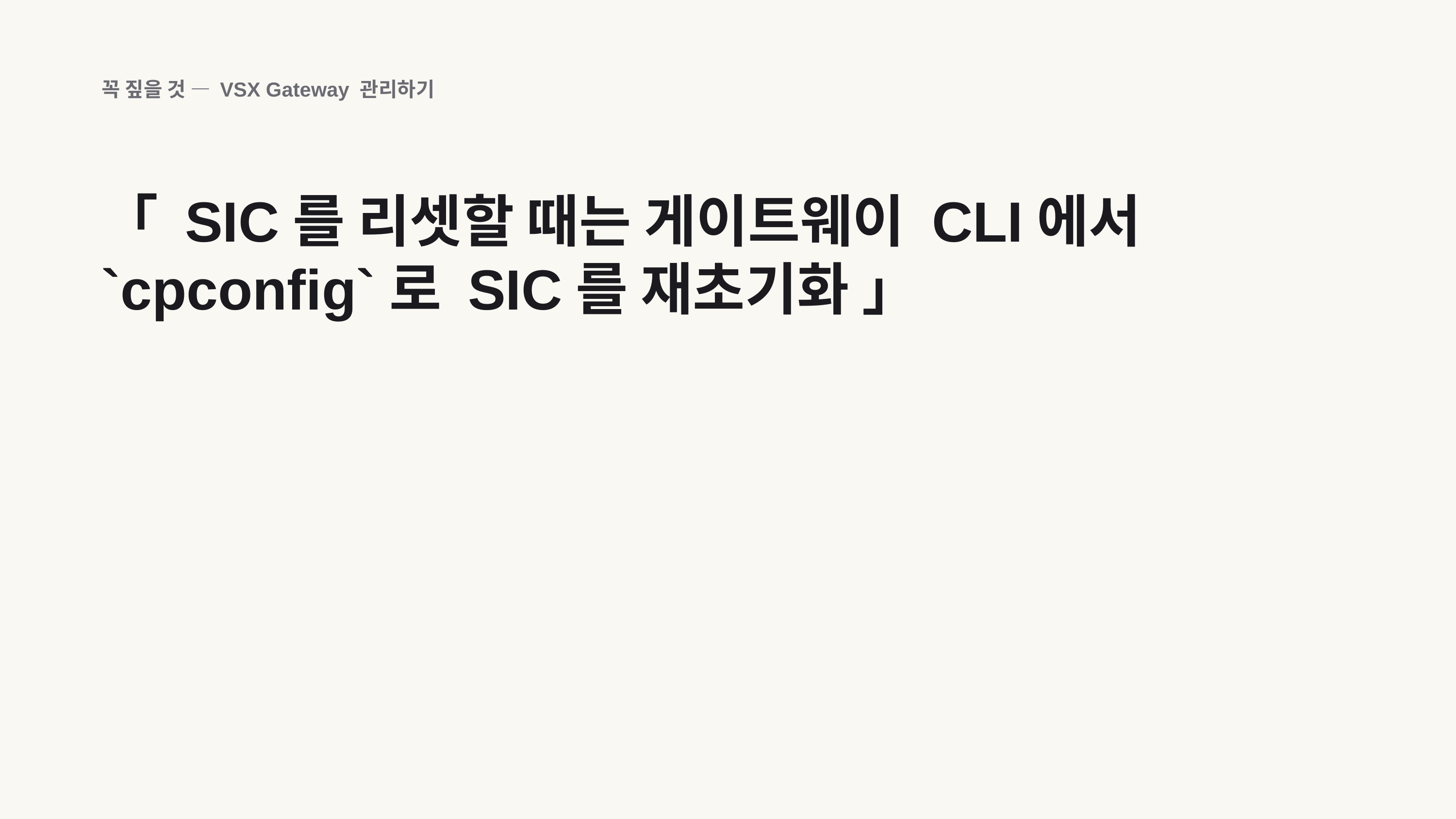

꼭 짚을 것 — VSX Gateway 관리하기
「 SIC를 리셋할 때는 게이트웨이 CLI에서 `cpconfig`로 SIC를 재초기화 」